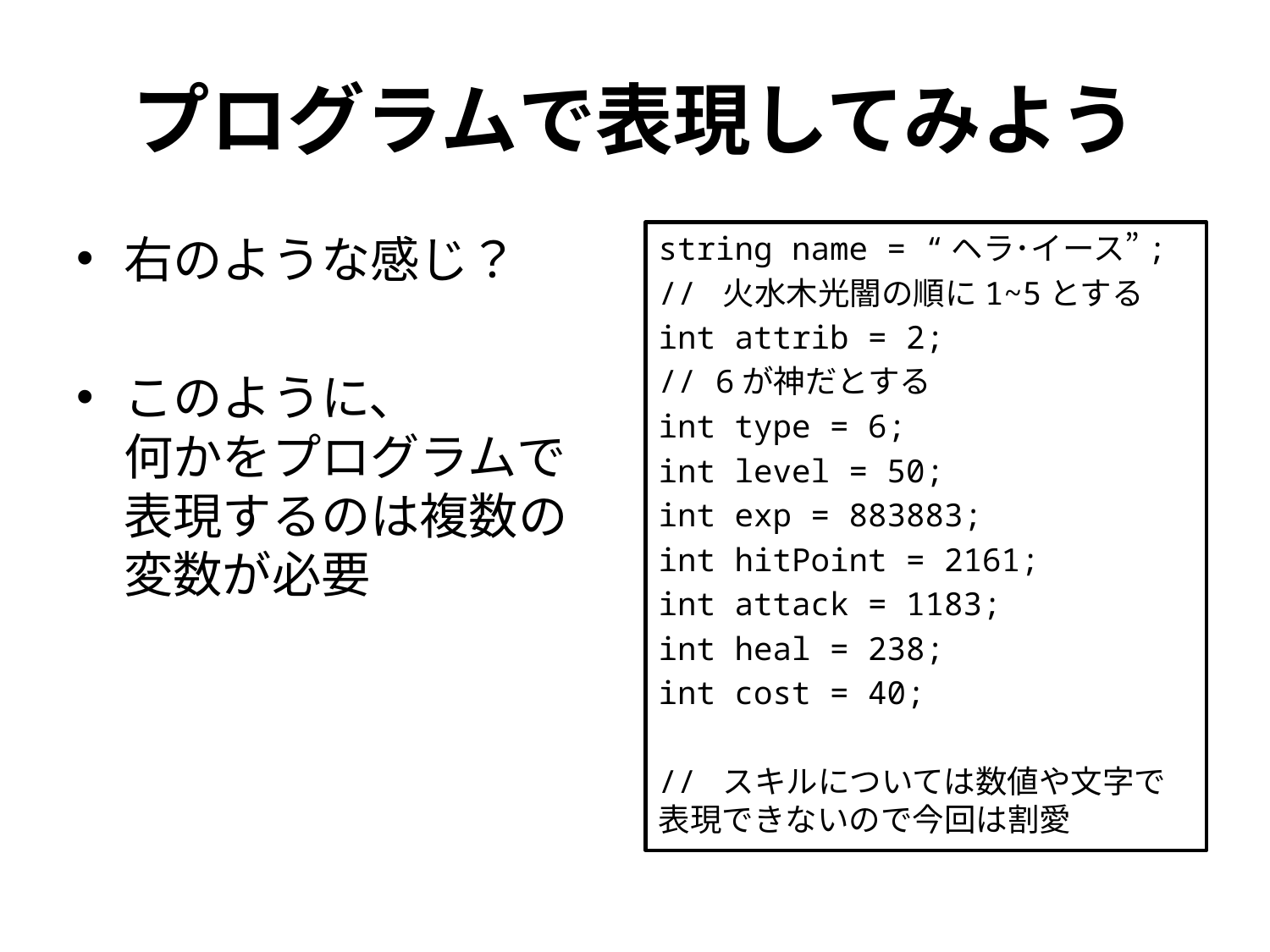

# プログラムで表現してみよう
右のような感じ？

このように、
何かをプログラムで表現するのは複数の変数が必要
string name = “ヘラ･イース”;
// 火水木光闇の順に1~5とする
int attrib = 2;
// 6が神だとする
int type = 6;
int level = 50;
int exp = 883883;
int hitPoint = 2161;
int attack = 1183;
int heal = 238;
int cost = 40;

// スキルについては数値や文字で
表現できないので今回は割愛